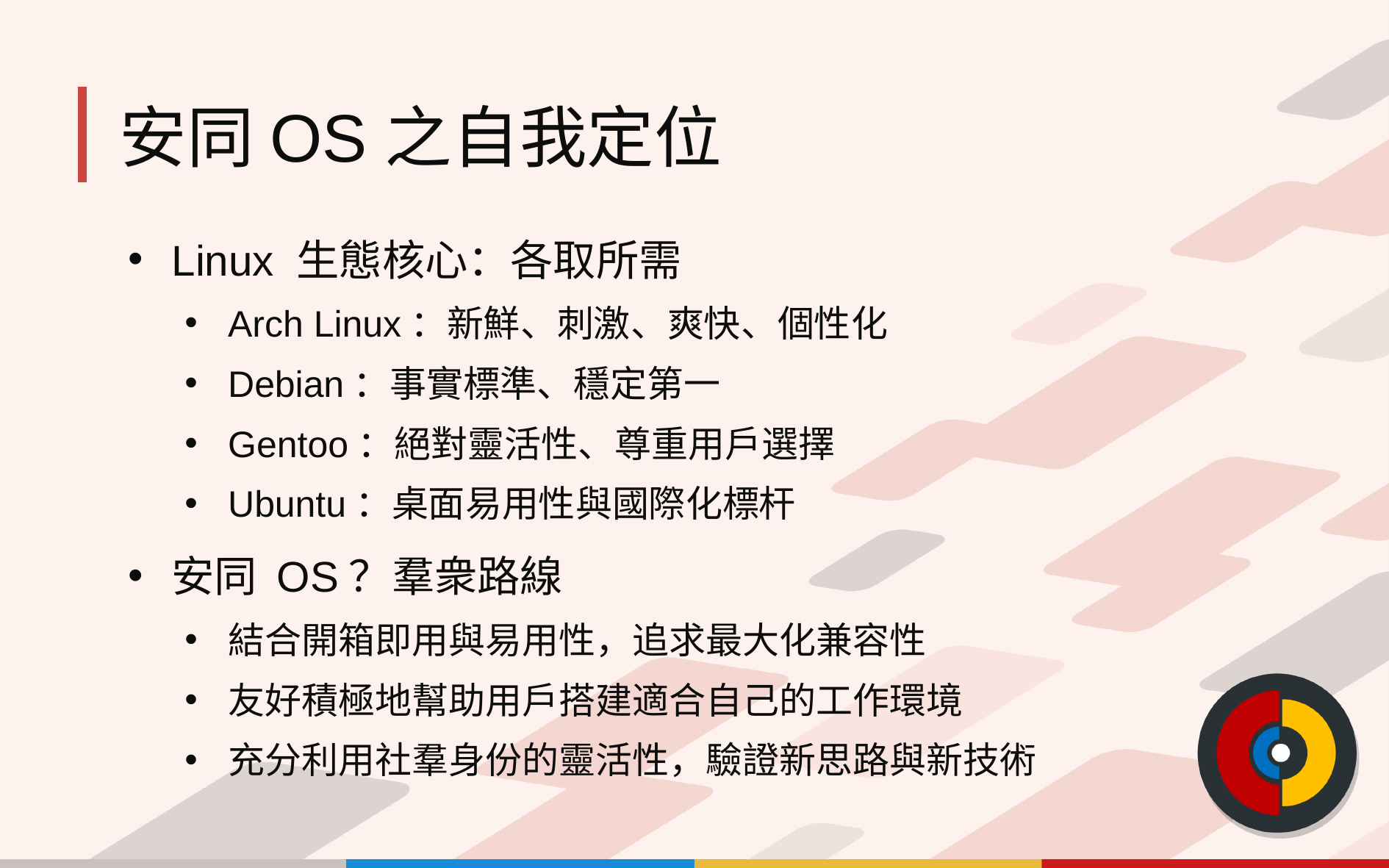

# 安同 OS 之自我定位
Linux 生態核心：各取所需
Arch Linux：新鮮、刺激、爽快、個性化
Debian：事實標準、穩定第一
Gentoo：絕對靈活性、尊重用戶選擇
Ubuntu：桌面易用性與國際化標杆
安同 OS？羣衆路線
結合開箱即用與易用性，追求最大化兼容性
友好積極地幫助用戶搭建適合自己的工作環境
充分利用社羣身份的靈活性，驗證新思路與新技術